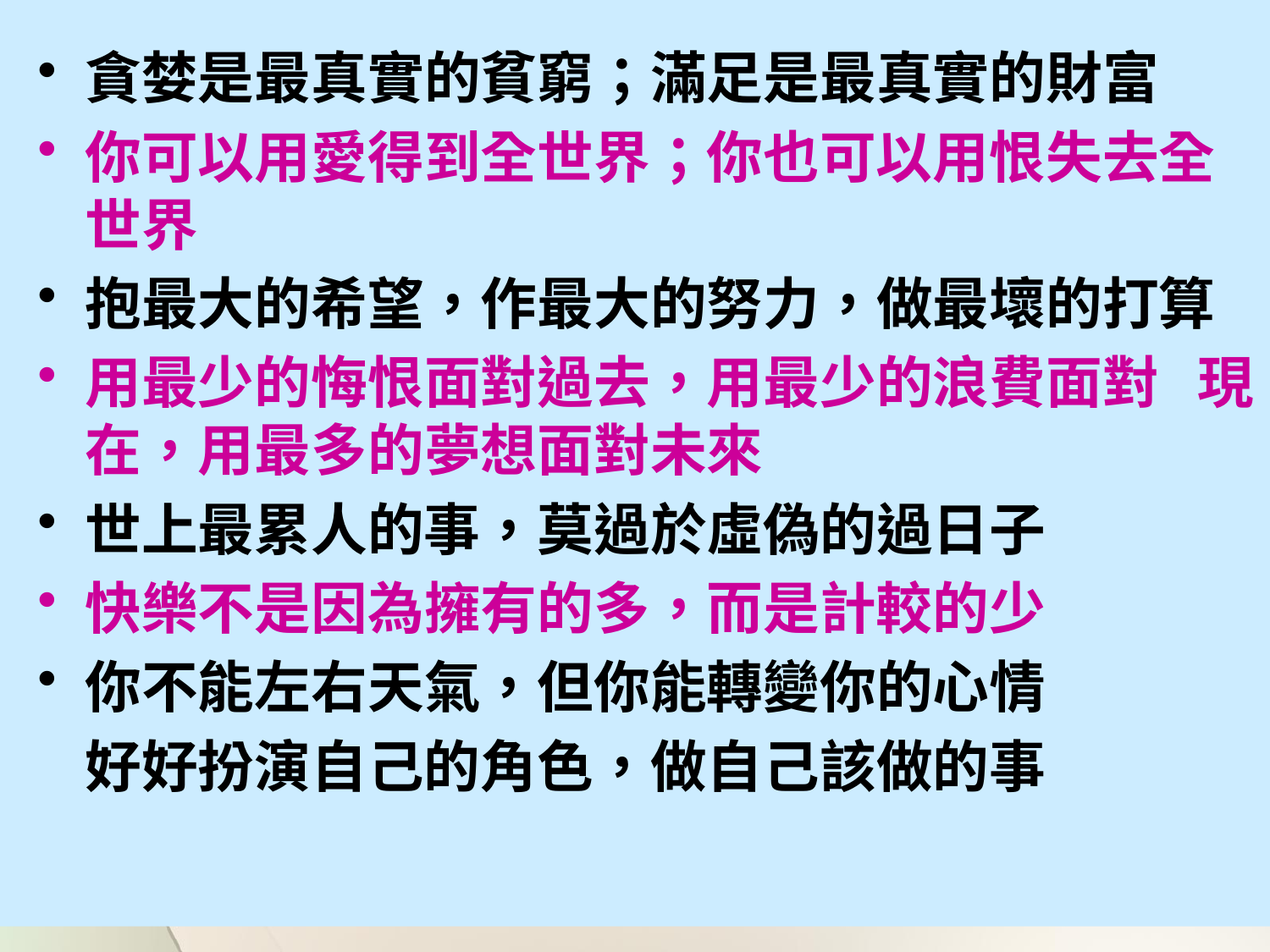

貪婪是最真實的貧窮；滿足是最真實的財富
你可以用愛得到全世界；你也可以用恨失去全世界
抱最大的希望，作最大的努力，做最壞的打算
用最少的悔恨面對過去，用最少的浪費面對   現在，用最多的夢想面對未來
世上最累人的事，莫過於虛偽的過日子
快樂不是因為擁有的多，而是計較的少
你不能左右天氣，但你能轉變你的心情
	好好扮演自己的角色，做自己該做的事